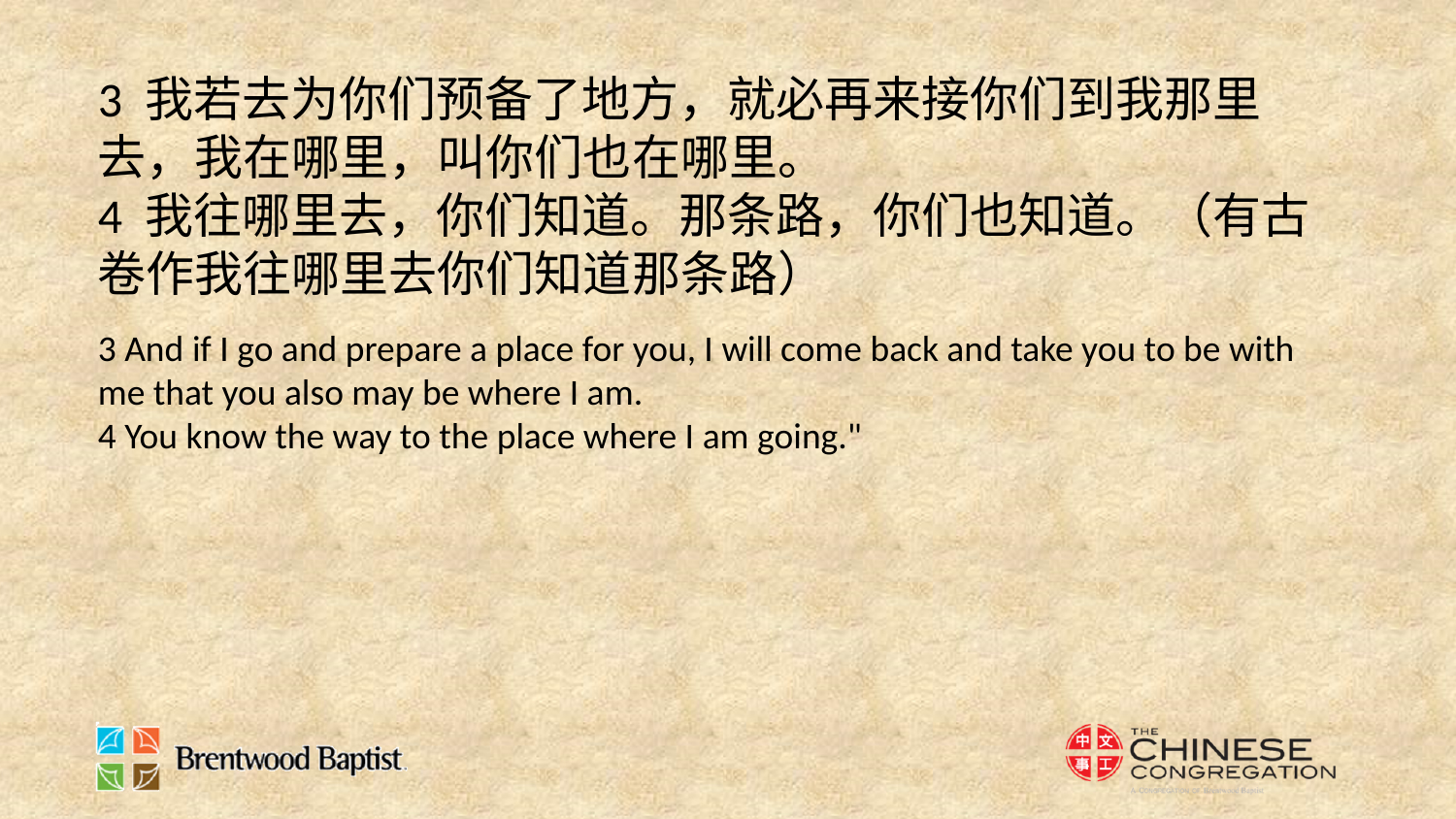

3 我若去为你们预备了地方，就必再来接你们到我那里去，我在哪里，叫你们也在哪里。
4 我往哪里去，你们知道。那条路，你们也知道。（有古卷作我往哪里去你们知道那条路）

3 And if I go and prepare a place for you, I will come back and take you to be with me that you also may be where I am.
4 You know the way to the place where I am going."